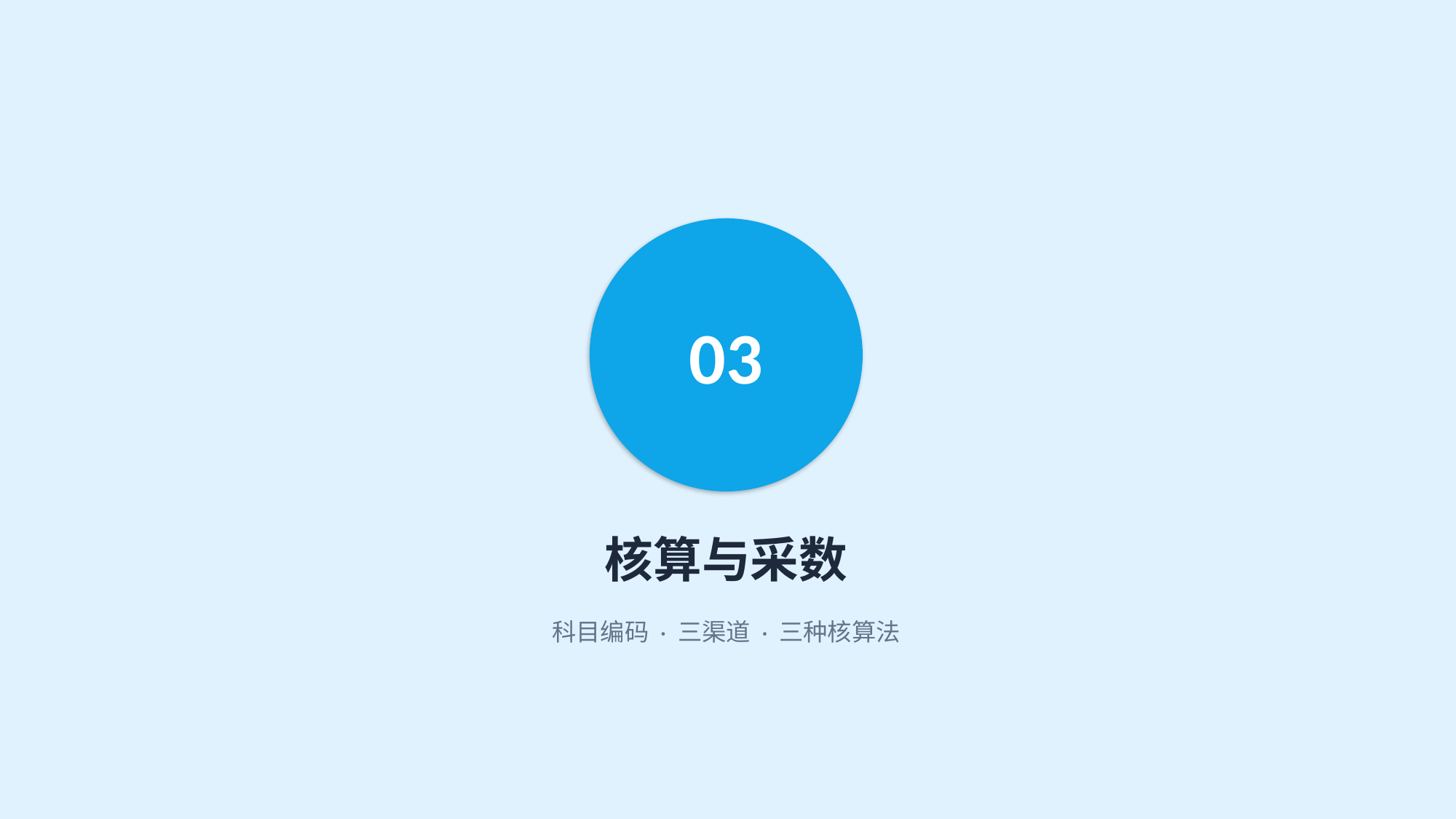

03
核算与采数
科目编码 · 三渠道 · 三种核算法